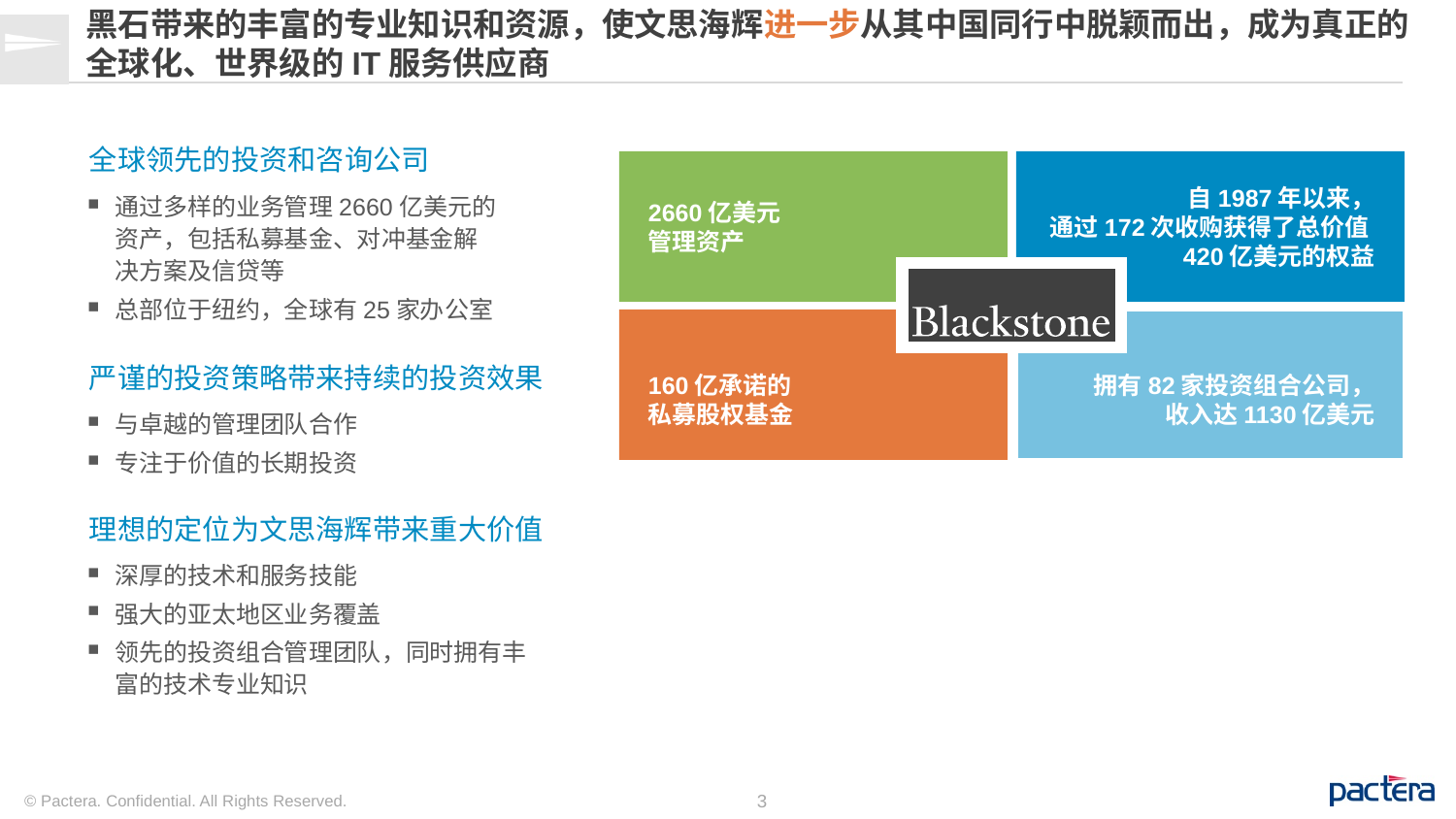

# 黑石带来的丰富的专业知识和资源，使文思海辉进一步从其中国同行中脱颖而出，成为真正的全球化、世界级的IT服务供应商
全球领先的投资和咨询公司
2660亿美元
管理资产
自1987年以来，
通过172次收购获得了总价值420亿美元的权益

160亿承诺的
私募股权基金

     拥有82家投资组合公司，收入达1130亿美元

通过多样的业务管理2660亿美元的资产，包括私募基金、对冲基金解决方案及信贷等
总部位于纽约，全球有25家办公室
严谨的投资策略带来持续的投资效果
与卓越的管理团队合作
专注于价值的长期投资
理想的定位为文思海辉带来重大价值
深厚的技术和服务技能
强大的亚太地区业务覆盖
领先的投资组合管理团队，同时拥有丰富的技术专业知识
© Pactera. Confidential. All Rights Reserved.
3